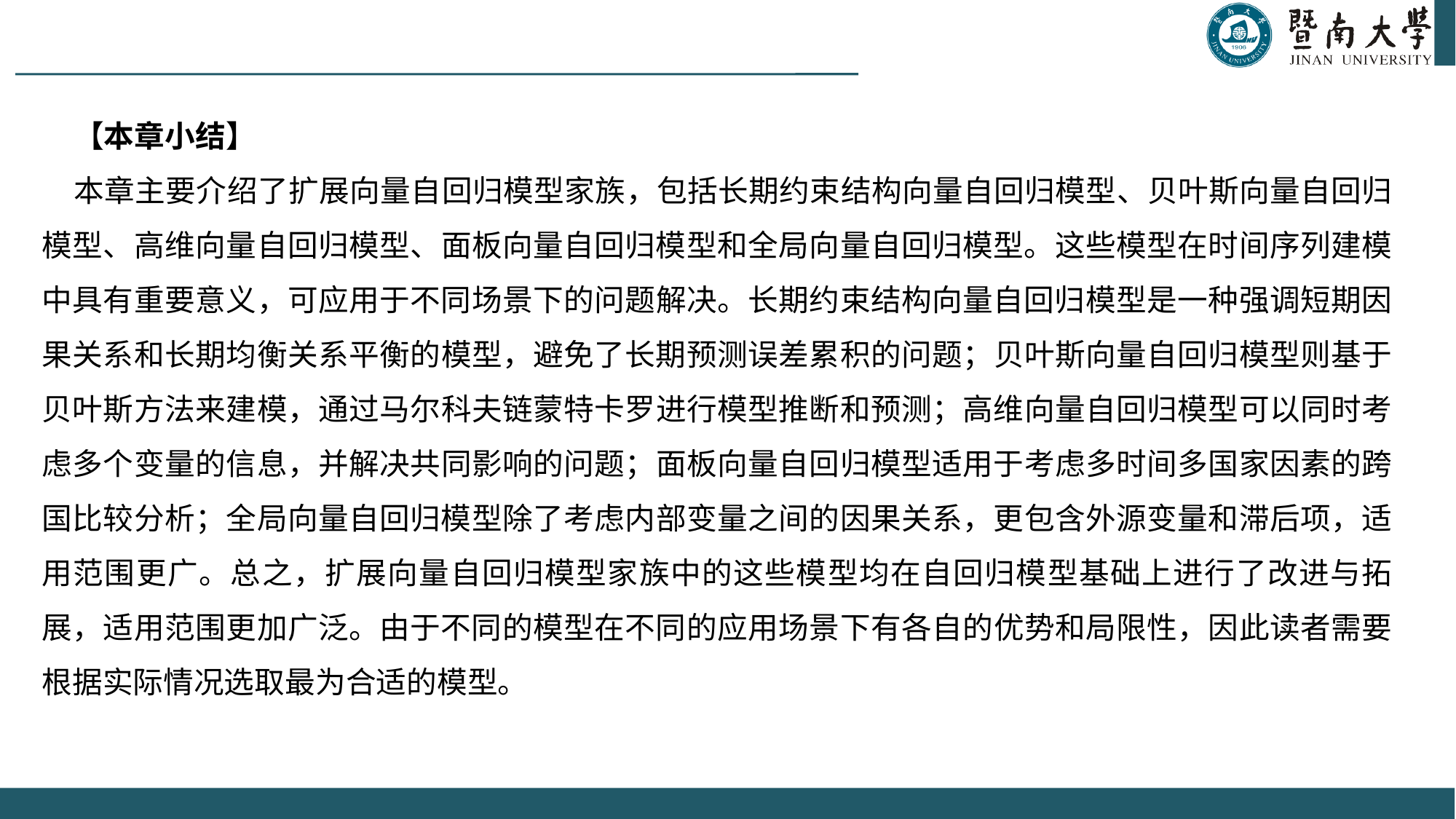

【本章小结】
本章主要介绍了扩展向量自回归模型家族，包括长期约束结构向量自回归模型、贝叶斯向量自回归模型、高维向量自回归模型、面板向量自回归模型和全局向量自回归模型。这些模型在时间序列建模中具有重要意义，可应用于不同场景下的问题解决。长期约束结构向量自回归模型是一种强调短期因果关系和长期均衡关系平衡的模型，避免了长期预测误差累积的问题；贝叶斯向量自回归模型则基于贝叶斯方法来建模，通过马尔科夫链蒙特卡罗进行模型推断和预测；高维向量自回归模型可以同时考虑多个变量的信息，并解决共同影响的问题；面板向量自回归模型适用于考虑多时间多国家因素的跨国比较分析；全局向量自回归模型除了考虑内部变量之间的因果关系，更包含外源变量和滞后项，适用范围更广。总之，扩展向量自回归模型家族中的这些模型均在自回归模型基础上进行了改进与拓展，适用范围更加广泛。由于不同的模型在不同的应用场景下有各自的优势和局限性，因此读者需要根据实际情况选取最为合适的模型。